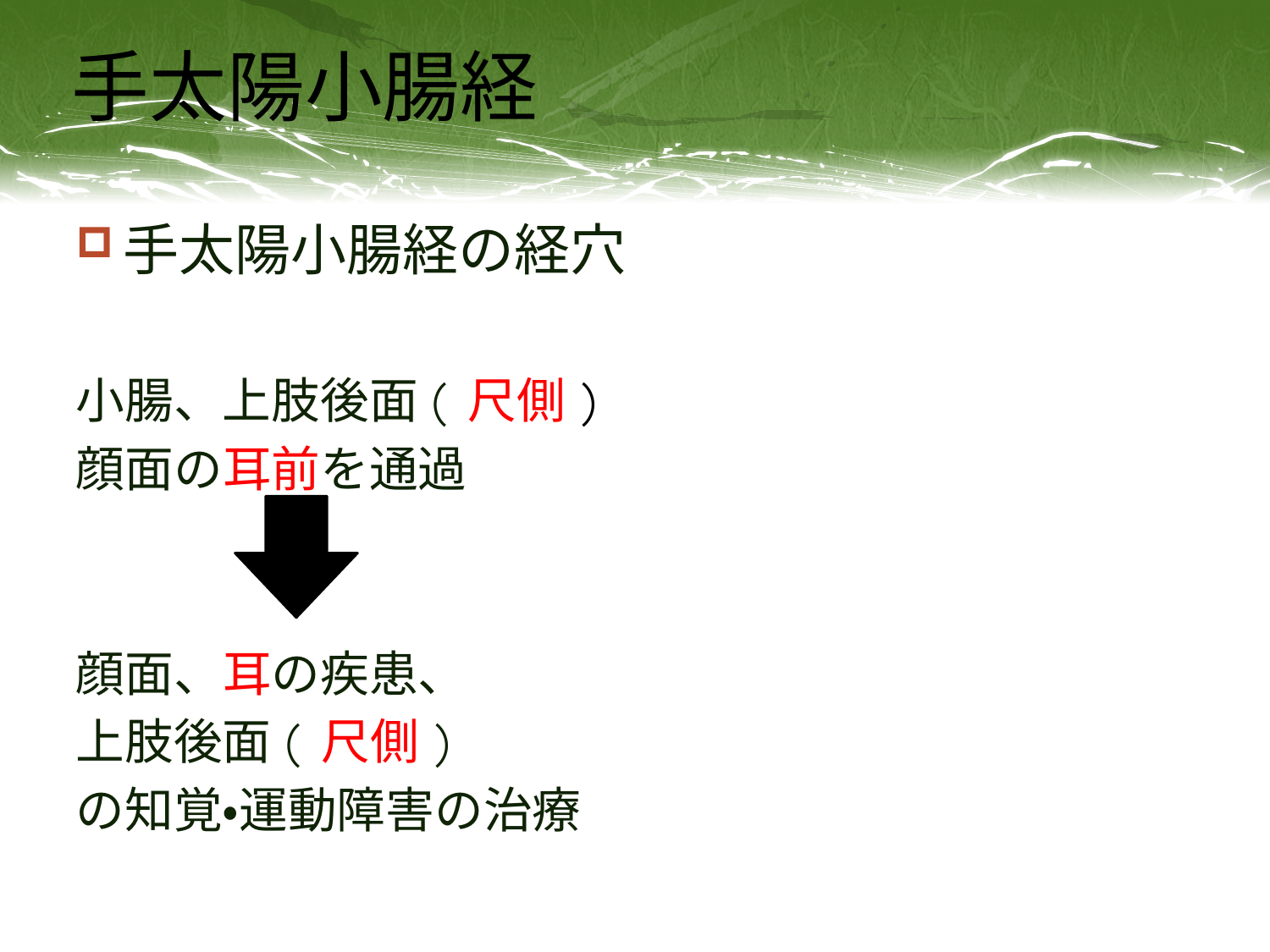

# 手太陽小腸経
手太陽小腸経の経穴

小腸、上肢後面(尺側)
顔面の耳前を通過

顔面、耳の疾患、
上肢後面(尺側)
の知覚・運動障害の治療